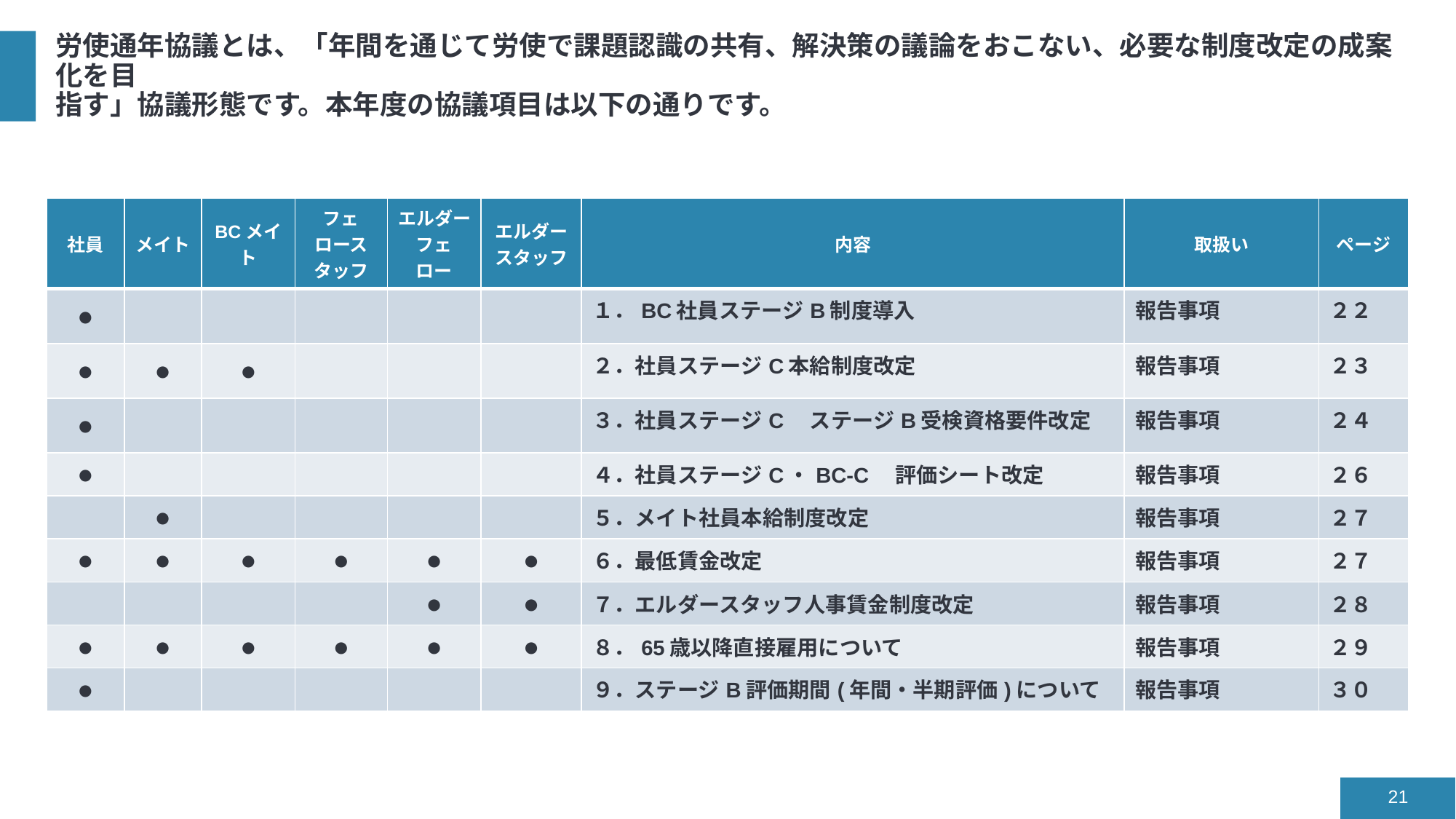

# 労使通年協議とは、「年間を通じて労使で課題認識の共有、解決策の議論をおこない、必要な制度改定の成案化を目 指す」協議形態です。本年度の協議項目は以下の通りです。
| 社員 | メイト | BCメイト | フェロースタッフ | エルダーフェロー | エルダースタッフ | 内容 | 取扱い | ページ |
| --- | --- | --- | --- | --- | --- | --- | --- | --- |
| ● |  |  |  |  |  | １．BC社員ステージB制度導入 | 報告事項 | ２２ |
| ● | ● | ● |  |  |  | ２．社員ステージC本給制度改定 | 報告事項 | ２３ |
| ● |  |  |  |  |  | ３．社員ステージC　ステージB受検資格要件改定 | 報告事項 | ２４ |
| ● |  |  |  |  |  | ４．社員ステージC・BC-C　評価シート改定 | 報告事項 | ２６ |
|  | ● |  |  |  |  | ５．メイト社員本給制度改定 | 報告事項 | ２７ |
| ● | ● | ● | ● | ● | ● | ６．最低賃金改定 | 報告事項 | ２７ |
|  |  |  |  | ● | ● | ７．エルダースタッフ人事賃金制度改定 | 報告事項 | ２８ |
| ● | ● | ● | ● | ● | ● | ８．65歳以降直接雇用について | 報告事項 | ２９ |
| ● |  |  |  |  |  | ９．ステージB評価期間(年間・半期評価)について | 報告事項 | ３０ |
21